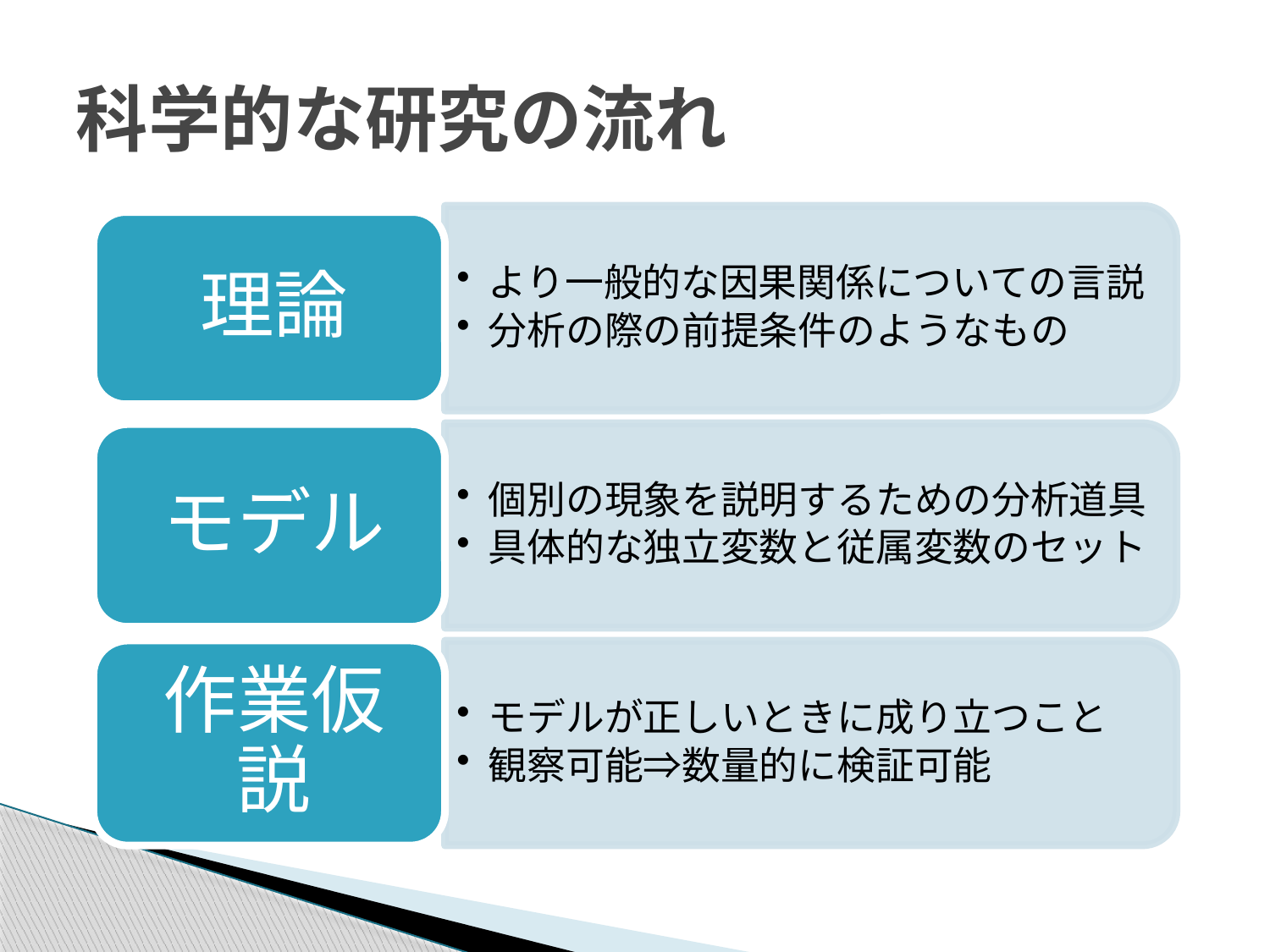

# 科学的な研究の流れ
より一般的な因果関係についての言説
分析の際の前提条件のようなもの
理論
個別の現象を説明するための分析道具
具体的な独立変数と従属変数のセット
モデル
モデルが正しいときに成り立つこと
観察可能⇒数量的に検証可能
作業仮説